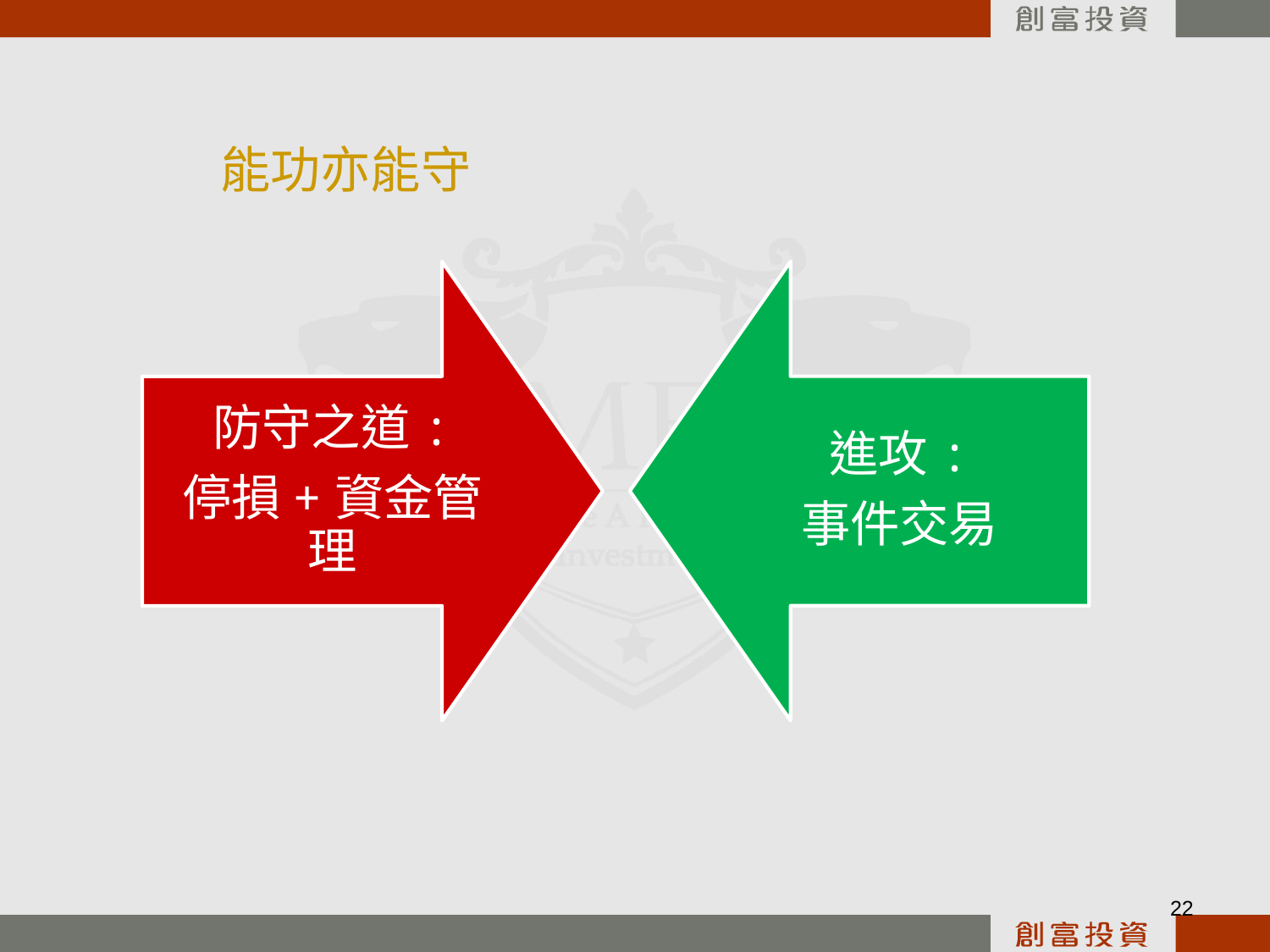

# 能功亦能守
防守之道:
停損+資金管理
進攻:
事件交易
22